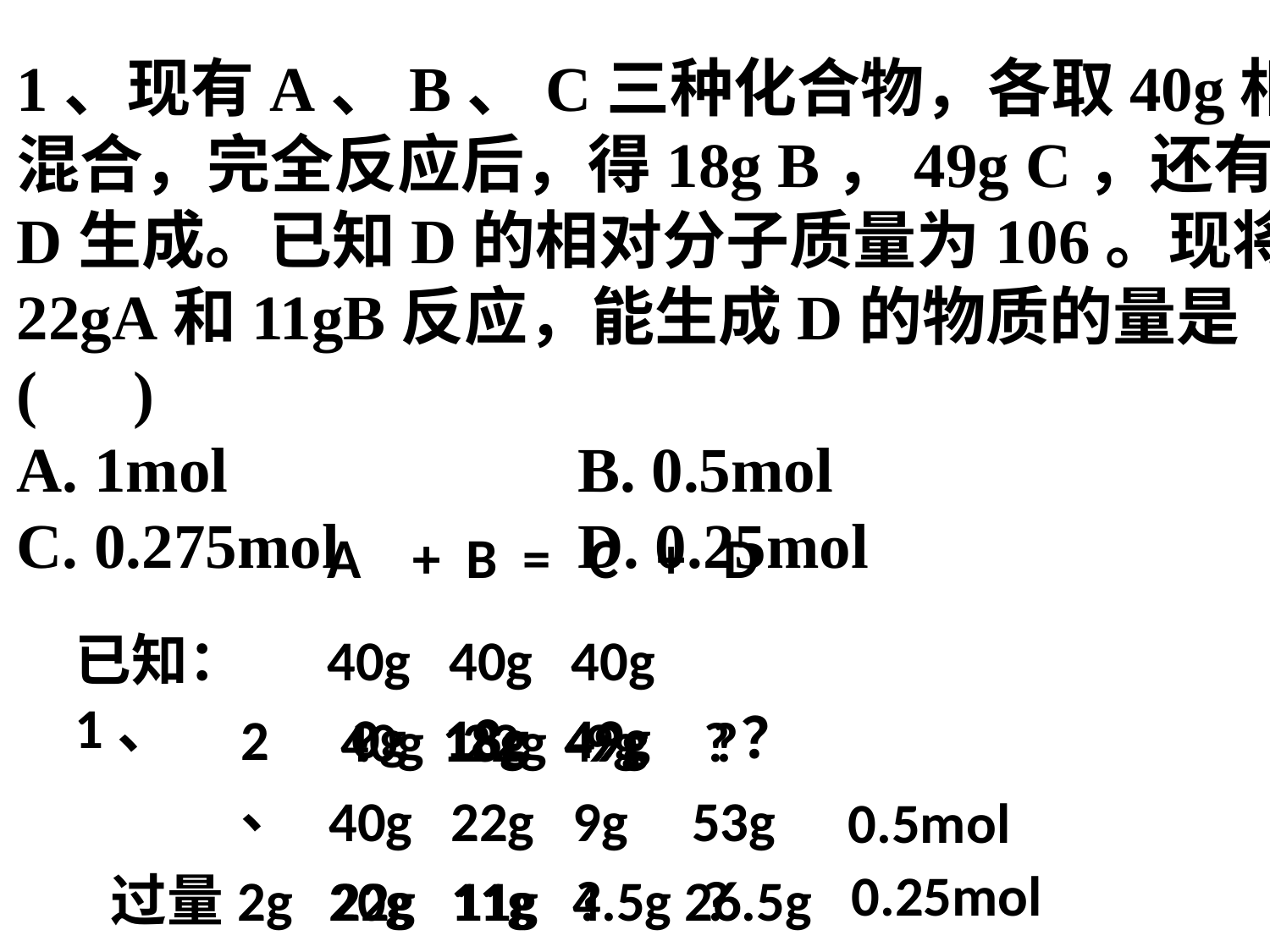

1、现有A、B、C三种化合物，各取40g相混合，完全反应后，得18g B，49g C，还有D生成。已知D的相对分子质量为106。现将22gA和11gB反应，能生成D的物质的量是      (      )
A. 1mol                      B. 0.5mol
C. 0.275mol               D. 0.25mol
A    +  B  =   C   +   D
已知：1、
40g   40g   40g
 0g   18g   49g      ？
2、
  ?     18g   49g     ?
40g   22g   9g     ?
40g   22g   9g     53g

0.5mol
0.25mol
过量2g
20g   11g   4.5g 26.5g
22g   11g   ?        ?